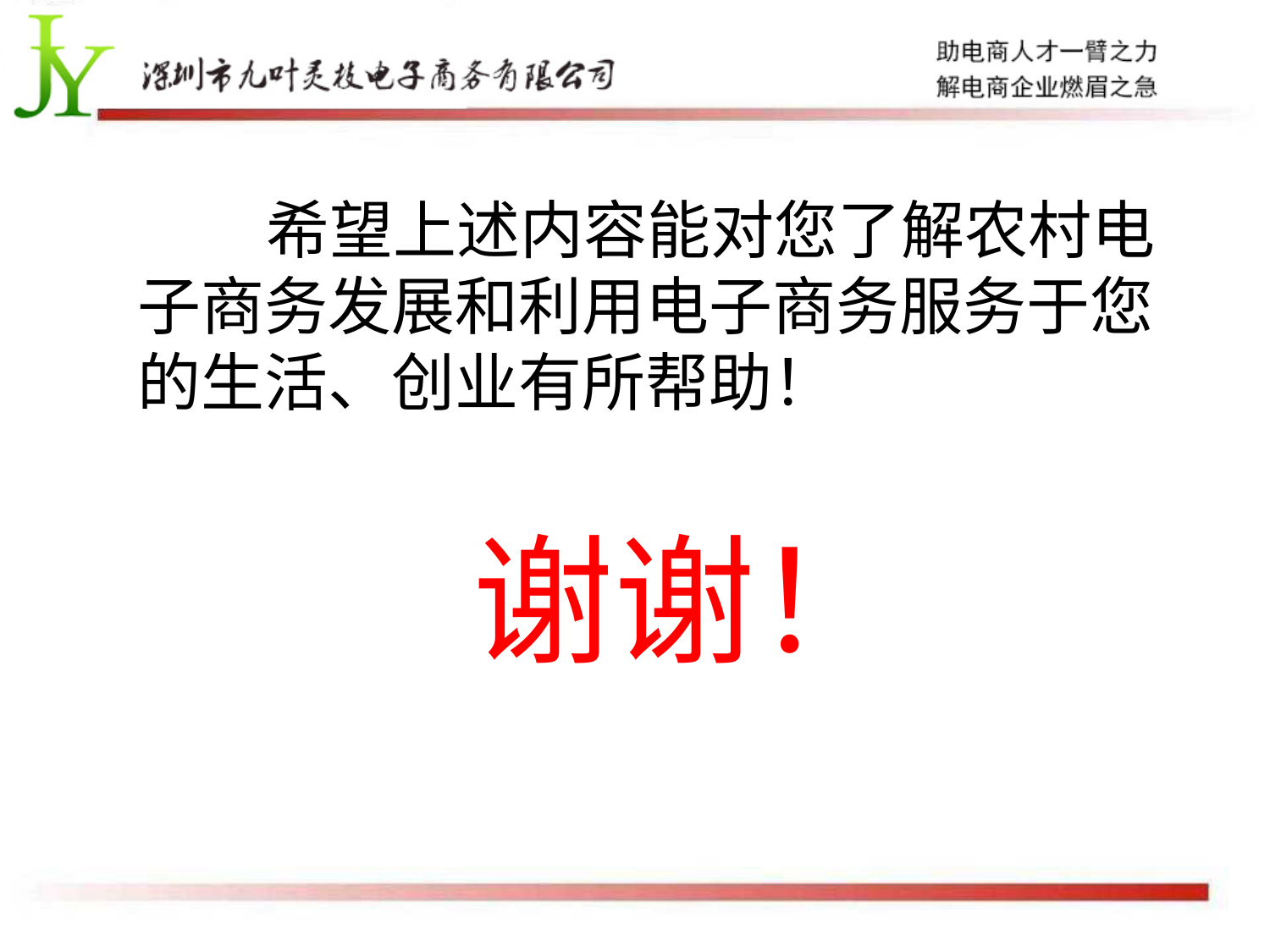

# 希望上述内容能对您了解农村电子商务发展和利用电子商务服务于您的生活、创业有所帮助！
谢谢！